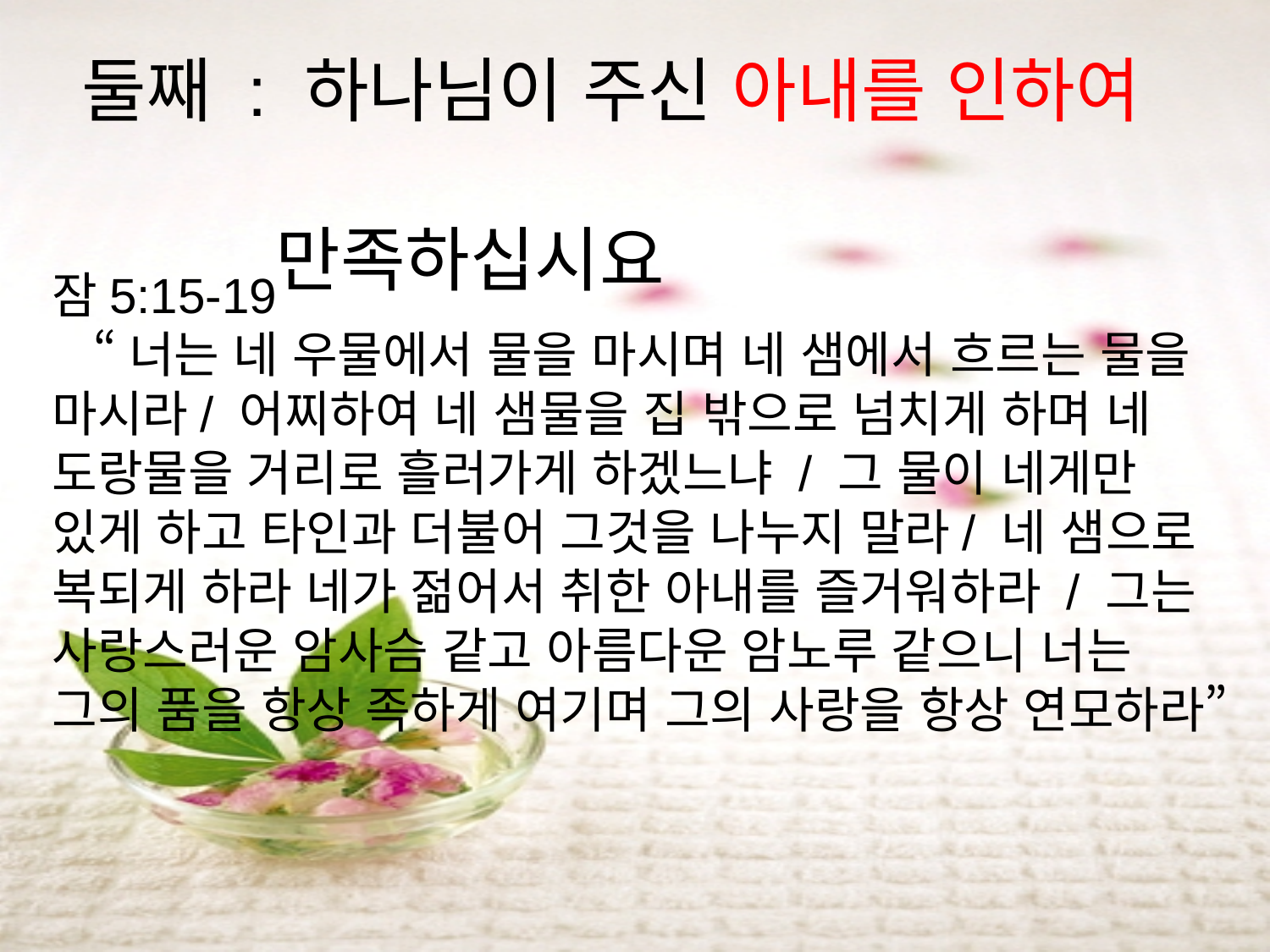

둘째 : 하나님이 주신 아내를 인하여
         만족하십시요
잠5:15-19
   “너는 네 우물에서 물을 마시며 네 샘에서 흐르는 물을 마시라/ 어찌하여 네 샘물을 집 밖으로 넘치게 하며 네 도랑물을 거리로 흘러가게 하겠느냐 / 그 물이 네게만 있게 하고 타인과 더불어 그것을 나누지 말라/ 네 샘으로 복되게 하라 네가 젊어서 취한 아내를 즐거워하라 / 그는 사랑스러운 암사슴 같고 아름다운 암노루 같으니 너는 그의 품을 항상 족하게 여기며 그의 사랑을 항상 연모하라”